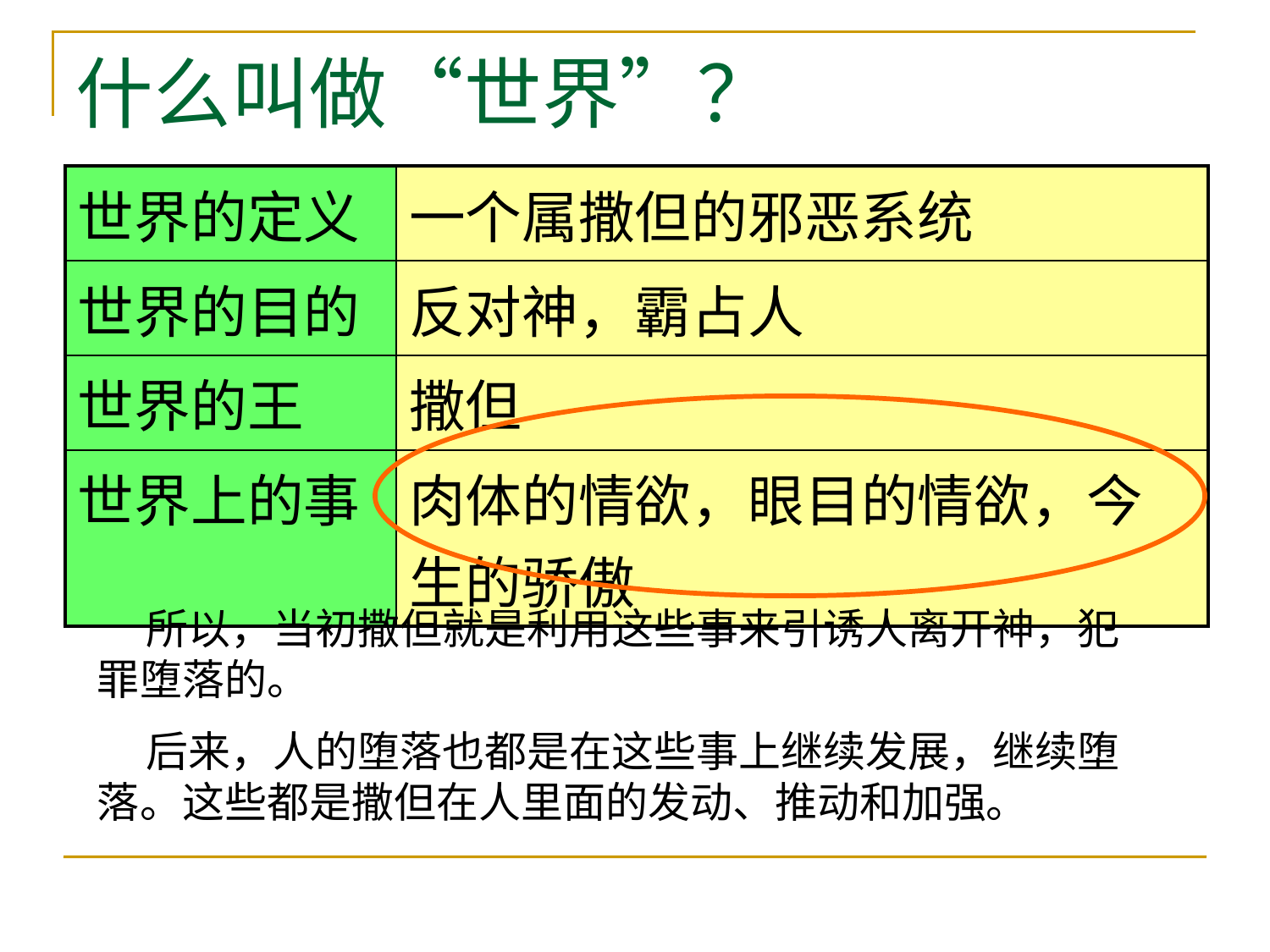

# 什么叫做“世界”？
| 世界的定义 | 一个属撒但的邪恶系统 |
| --- | --- |
| 世界的目的 | 反对神，霸占人 |
| 世界的王 | 撒但 |
| 世界上的事 | 肉体的情欲，眼目的情欲，今生的骄傲 |

    所以，当初撒但就是利用这些事来引诱人离开神，犯罪堕落的。
    后来，人的堕落也都是在这些事上继续发展，继续堕落。这些都是撒但在人里面的发动、推动和加强。